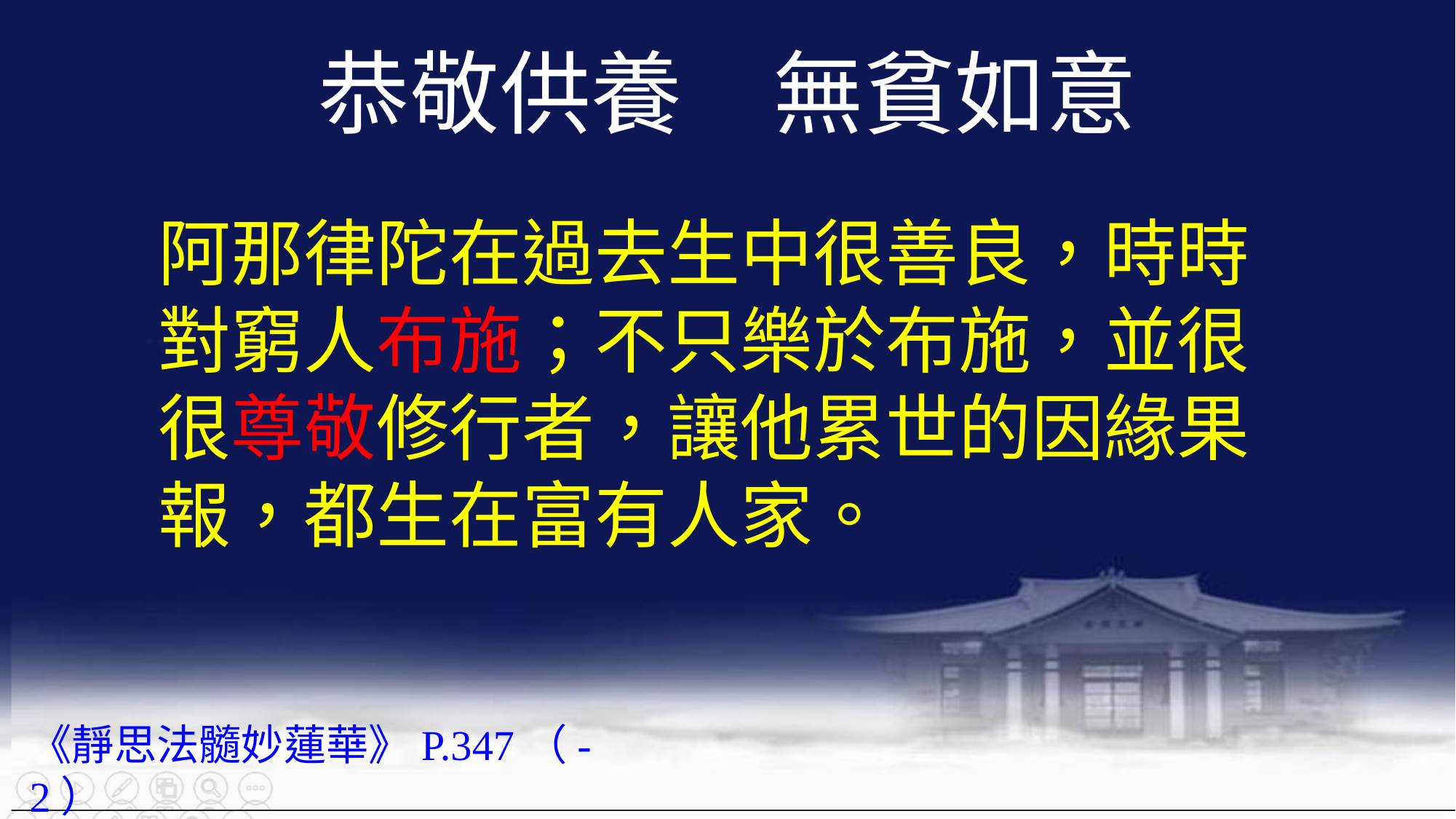

# 恭敬供養　無貧如意
阿那律陀在過去生中很善良，時時對窮人布施；不只樂於布施，並很很尊敬修行者，讓他累世的因緣果報，都生在富有人家。
《靜思法髓妙蓮華》P.347（-2）